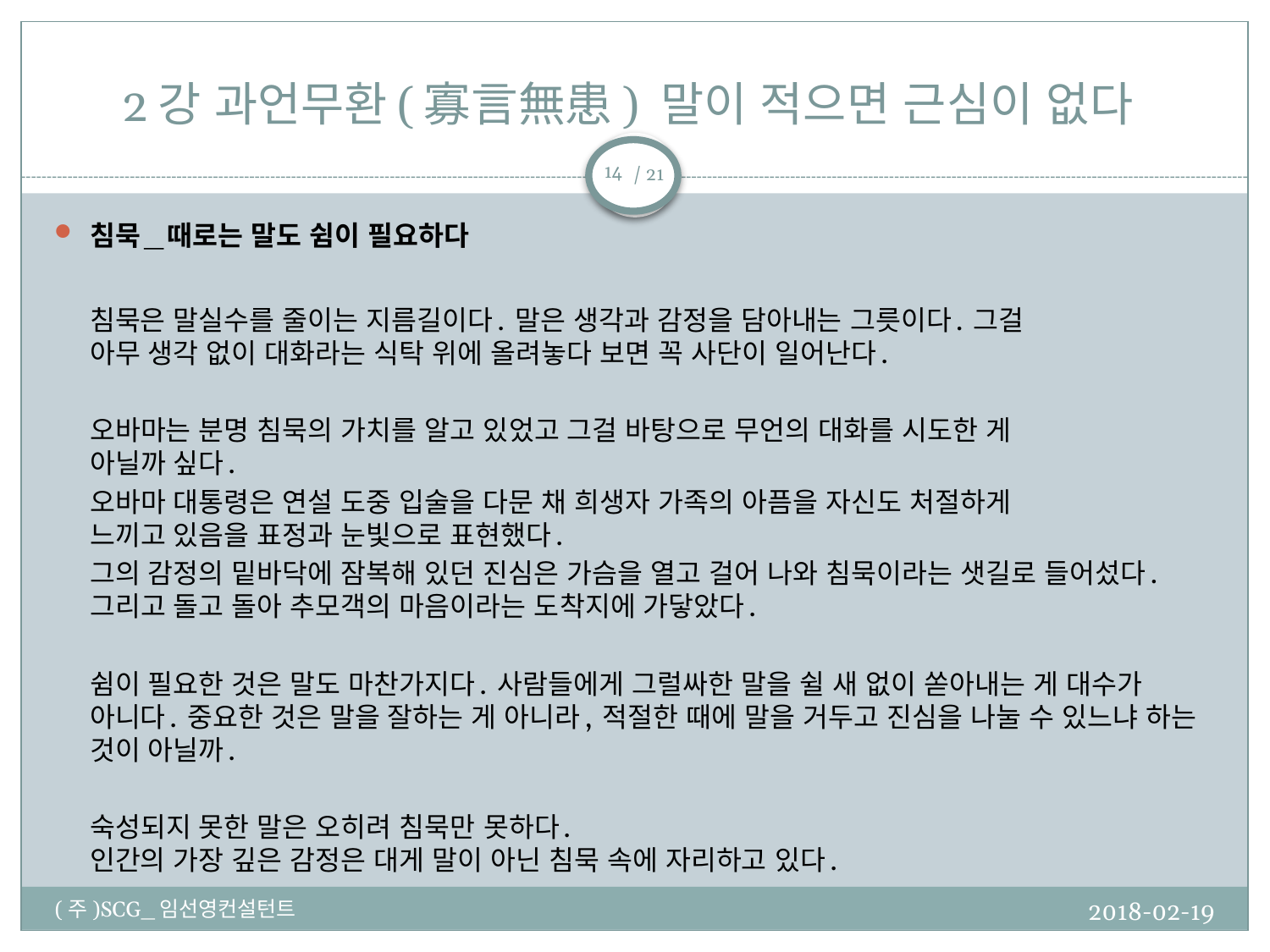

# 2강 과언무환(寡言無患) 말이 적으면 근심이 없다
14
침묵_때로는 말도 쉼이 필요하다

침묵은 말실수를 줄이는 지름길이다. 말은 생각과 감정을 담아내는 그릇이다. 그걸
아무 생각 없이 대화라는 식탁 위에 올려놓다 보면 꼭 사단이 일어난다.

오바마는 분명 침묵의 가치를 알고 있었고 그걸 바탕으로 무언의 대화를 시도한 게
아닐까 싶다.
오바마 대통령은 연설 도중 입술을 다문 채 희생자 가족의 아픔을 자신도 처절하게
느끼고 있음을 표정과 눈빛으로 표현했다.
그의 감정의 밑바닥에 잠복해 있던 진심은 가슴을 열고 걸어 나와 침묵이라는 샛길로 들어섰다. 그리고 돌고 돌아 추모객의 마음이라는 도착지에 가닿았다.

쉼이 필요한 것은 말도 마찬가지다. 사람들에게 그럴싸한 말을 쉴 새 없이 쏟아내는 게 대수가 아니다. 중요한 것은 말을 잘하는 게 아니라, 적절한 때에 말을 거두고 진심을 나눌 수 있느냐 하는 것이 아닐까.

숙성되지 못한 말은 오히려 침묵만 못하다.
인간의 가장 깊은 감정은 대게 말이 아닌 침묵 속에 자리하고 있다.
2018-02-19
(주)SCG_임선영컨설턴트